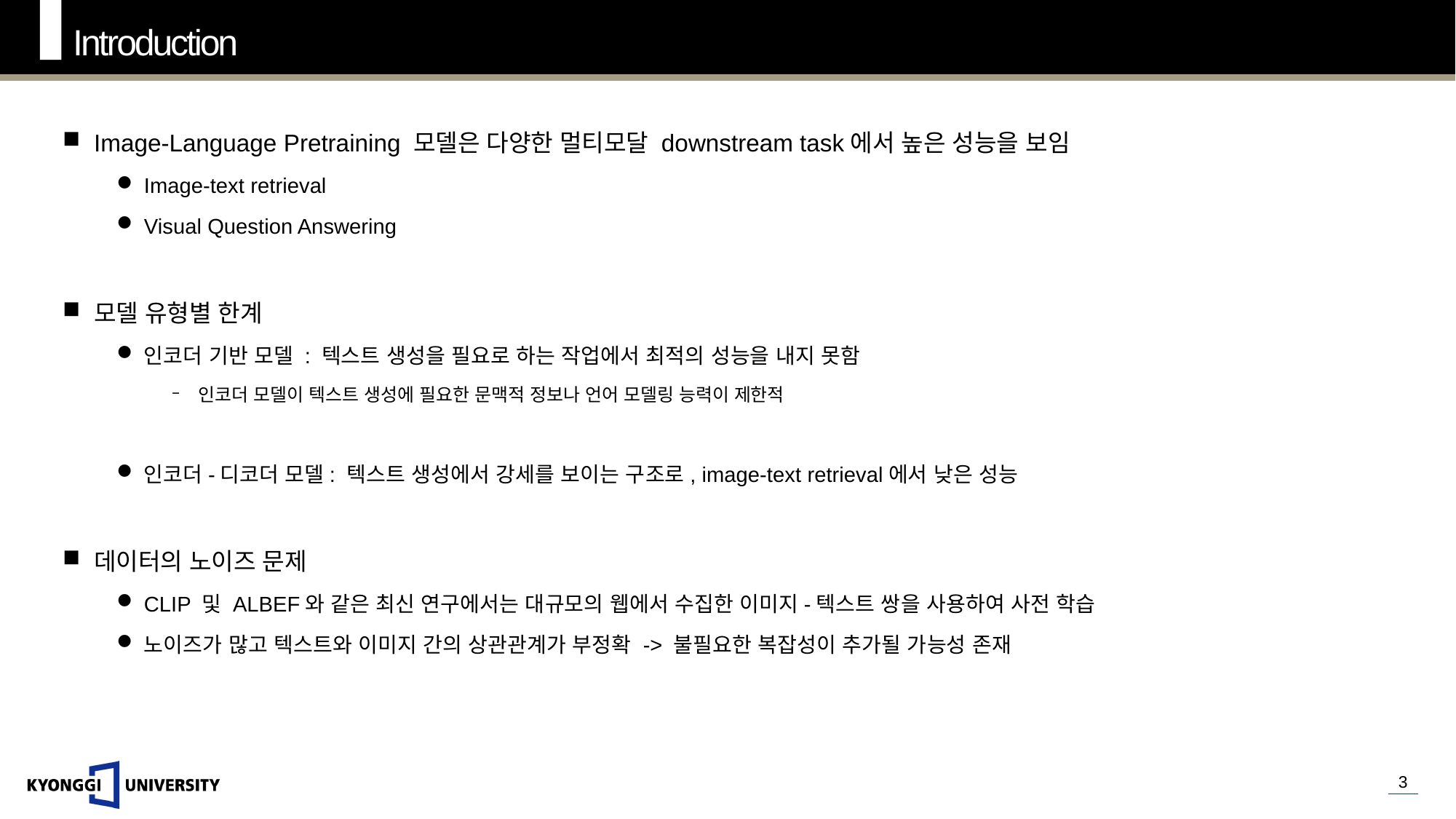

Introduction
Image-Language Pretraining 모델은 다양한 멀티모달 downstream task에서 높은 성능을 보임
Image-text retrieval
Visual Question Answering

모델 유형별 한계
인코더 기반 모델 : 텍스트 생성을 필요로 하는 작업에서 최적의 성능을 내지 못함
인코더 모델이 텍스트 생성에 필요한 문맥적 정보나 언어 모델링 능력이 제한적

인코더-디코더 모델: 텍스트 생성에서 강세를 보이는 구조로, image-text retrieval에서 낮은 성능

데이터의 노이즈 문제
CLIP 및 ALBEF와 같은 최신 연구에서는 대규모의 웹에서 수집한 이미지-텍스트 쌍을 사용하여 사전 학습
노이즈가 많고 텍스트와 이미지 간의 상관관계가 부정확 -> 불필요한 복잡성이 추가될 가능성 존재